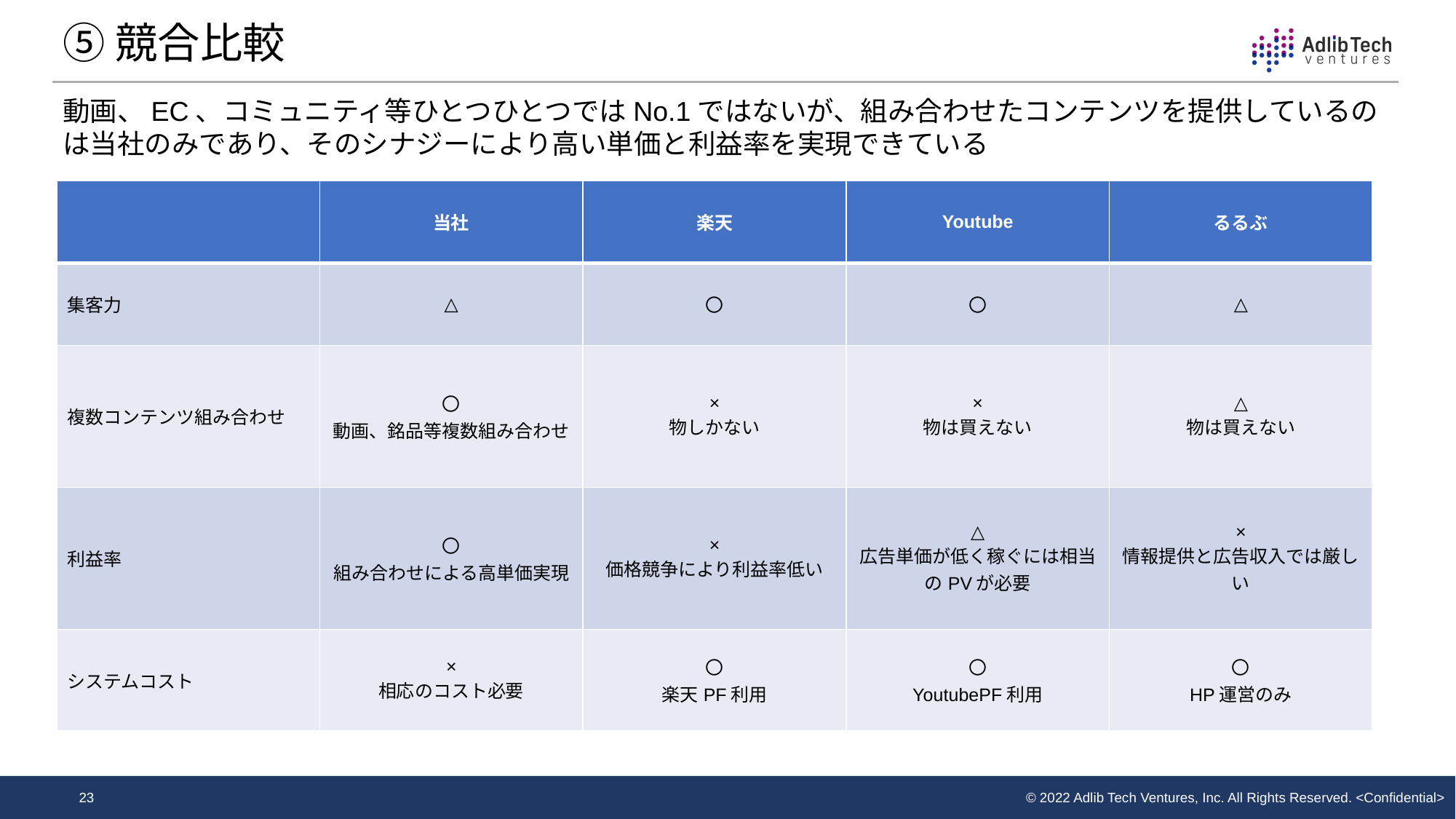

# ⑤競合比較
動画、EC、コミュニティ等ひとつひとつではNo.1ではないが、組み合わせたコンテンツを提供しているのは当社のみであり、そのシナジーにより高い単価と利益率を実現できている
|  | 当社 | 楽天 | Youtube | るるぶ |
| --- | --- | --- | --- | --- |
| 集客力 | △ | 〇 | 〇 | △ |
| 複数コンテンツ組み合わせ | 〇 動画、銘品等複数組み合わせ | × 物しかない | × 物は買えない | △ 物は買えない |
| 利益率 | 〇 組み合わせによる高単価実現 | × 価格競争により利益率低い | △ 広告単価が低く稼ぐには相当のPVが必要 | × 情報提供と広告収入では厳しい |
| システムコスト | × 相応のコスト必要 | 〇 楽天PF利用 | 〇 YoutubePF利用 | 〇 HP運営のみ |
23
© 2022 Adlib Tech Ventures, Inc. All Rights Reserved. <Confidential>